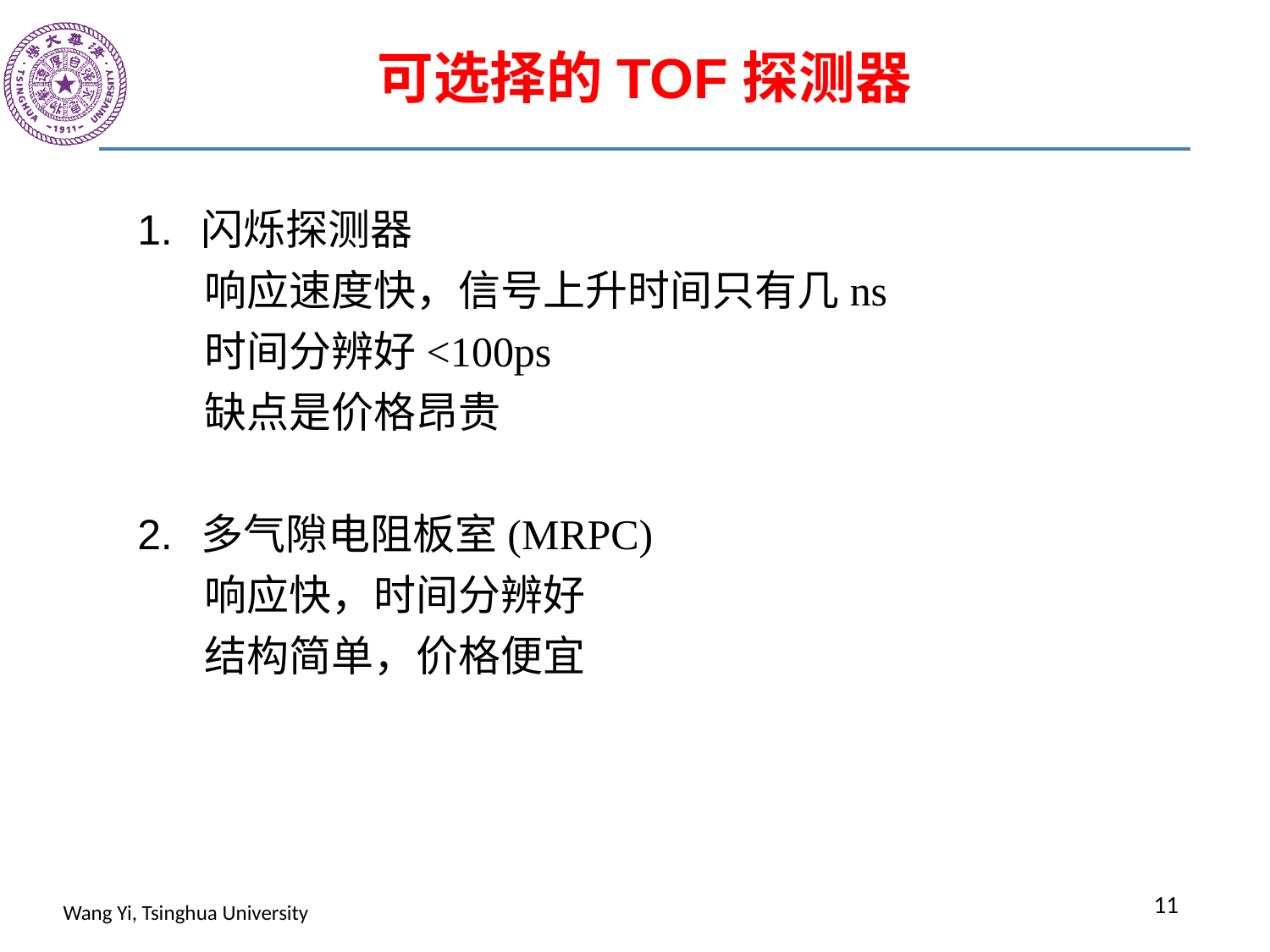

可选择的TOF探测器
闪烁探测器
      响应速度快，信号上升时间只有几ns
      时间分辨好<100ps
      缺点是价格昂贵

多气隙电阻板室(MRPC)
      响应快，时间分辨好
      结构简单，价格便宜

11